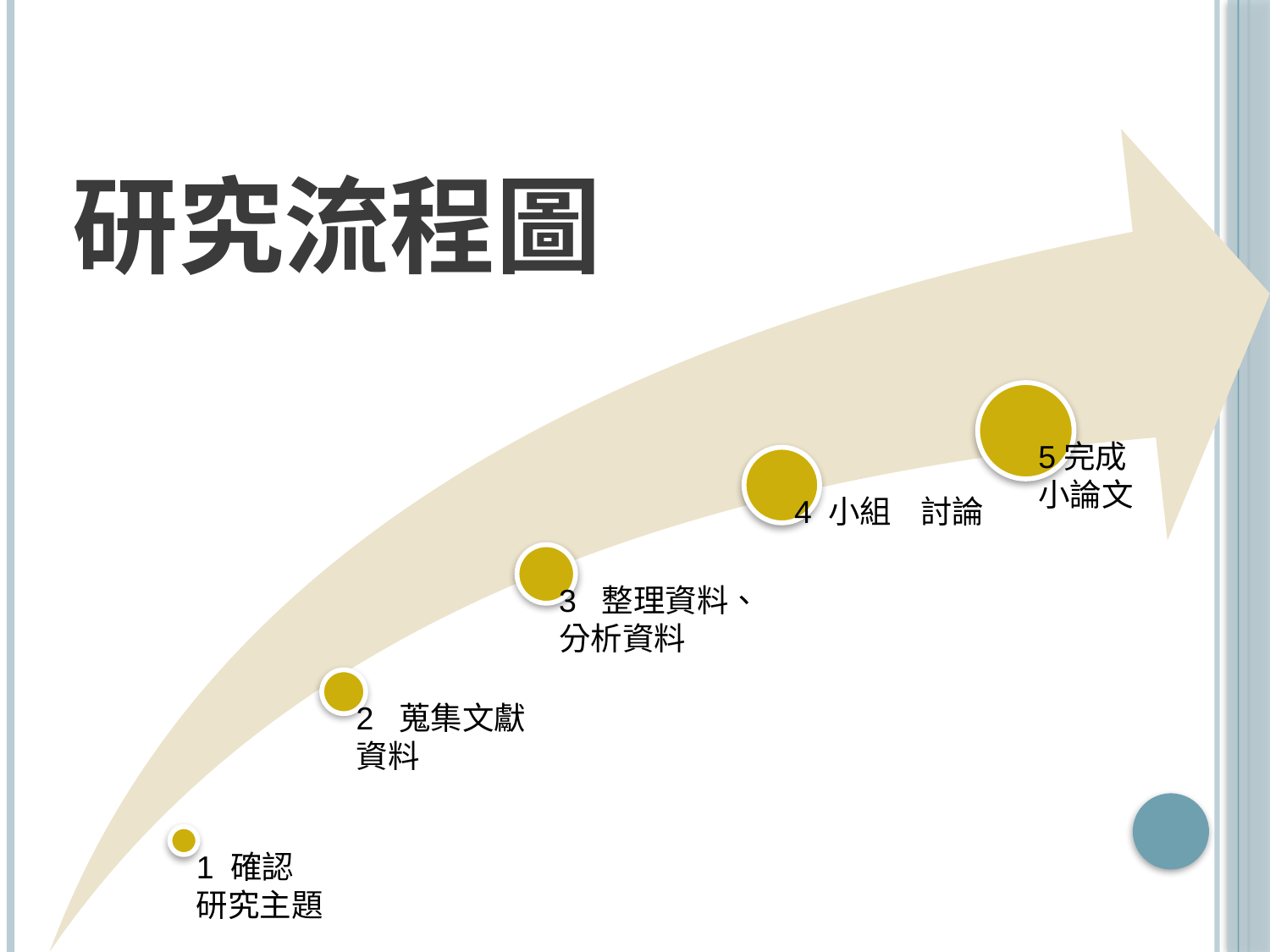

1 確認 研究主題
2  蒐集文獻資料
3  整理資料、分析資料
5完成
小論文
4 小組    討論
# 研究流程圖